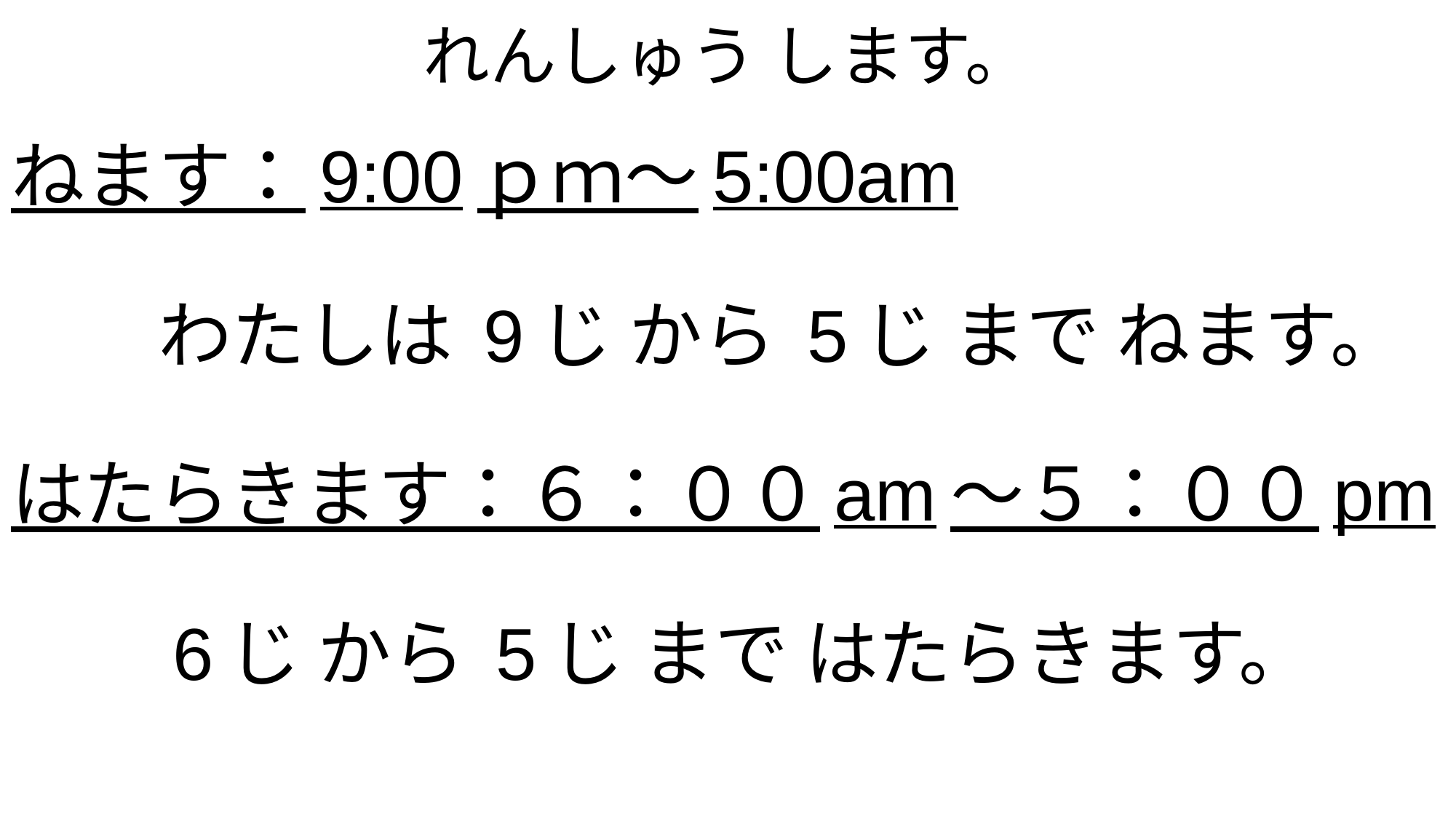

# れんしゅう します。
ねます：9:00ｐｍ～5:00am
　　わたしは 9じ から 5じ まで ねます。
はたらきます：６：００am～５：００pm
　　6じ から 5じ まで はたらきます。